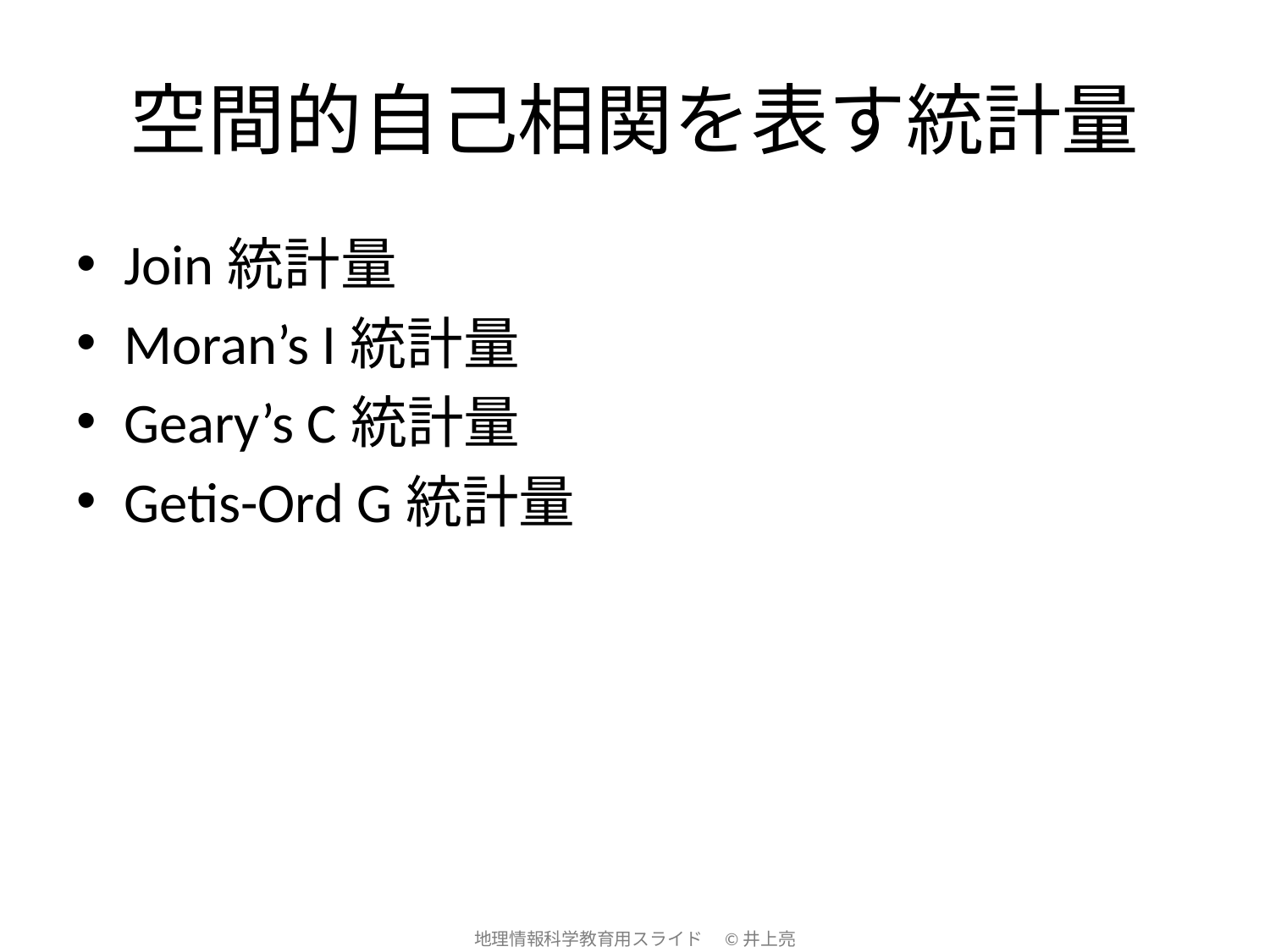

# 空間的自己相関を表す統計量
Join統計量
Moran’s I統計量
Geary’s C統計量
Getis-Ord G統計量